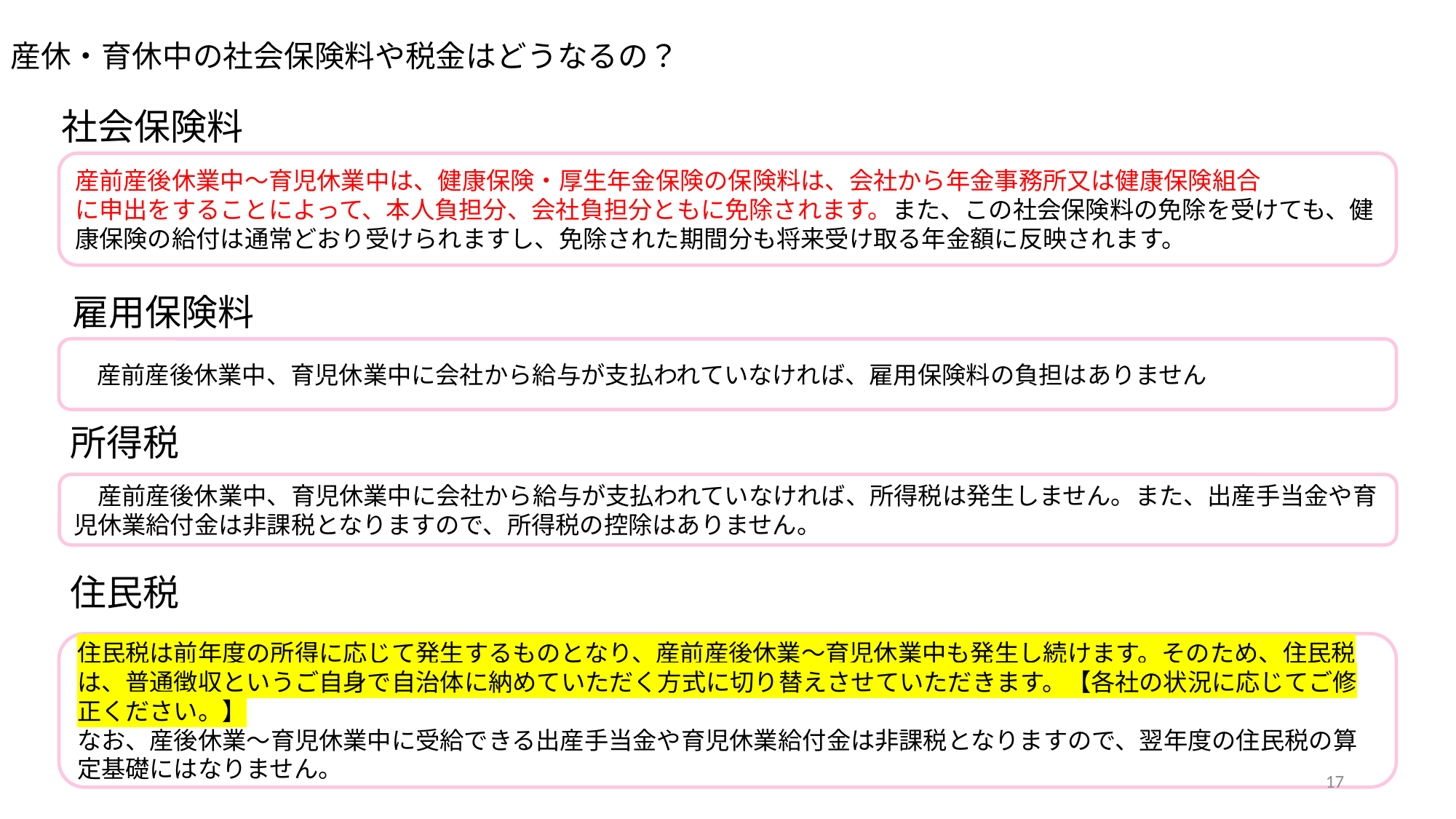

産休・育休中の社会保険料や税金はどうなるの？
社会保険料
産前産後休業中～育児休業中は、健康保険・厚生年金保険の保険料は、会社から年金事務所又は健康保険組合
に申出をすることによって、本人負担分、会社負担分ともに免除されます。また、この社会保険料の免除を受けても、健康保険の給付は通常どおり受けられますし、免除された期間分も将来受け取る年金額に反映されます。
雇用保険料
　産前産後休業中、育児休業中に会社から給与が支払われていなければ、雇用保険料の負担はありません
所得税
　産前産後休業中、育児休業中に会社から給与が支払われていなければ、所得税は発生しません。また、出産手当金や育児休業給付金は非課税となりますので、所得税の控除はありません。
住民税
住民税は前年度の所得に応じて発生するものとなり、産前産後休業～育児休業中も発生し続けます。そのため、住民税は、普通徴収というご自身で自治体に納めていただく方式に切り替えさせていただきます。【各社の状況に応じてご修正ください。】
なお、産後休業～育児休業中に受給できる出産手当金や育児休業給付金は非課税となりますので、翌年度の住民税の算定基礎にはなりません。
17